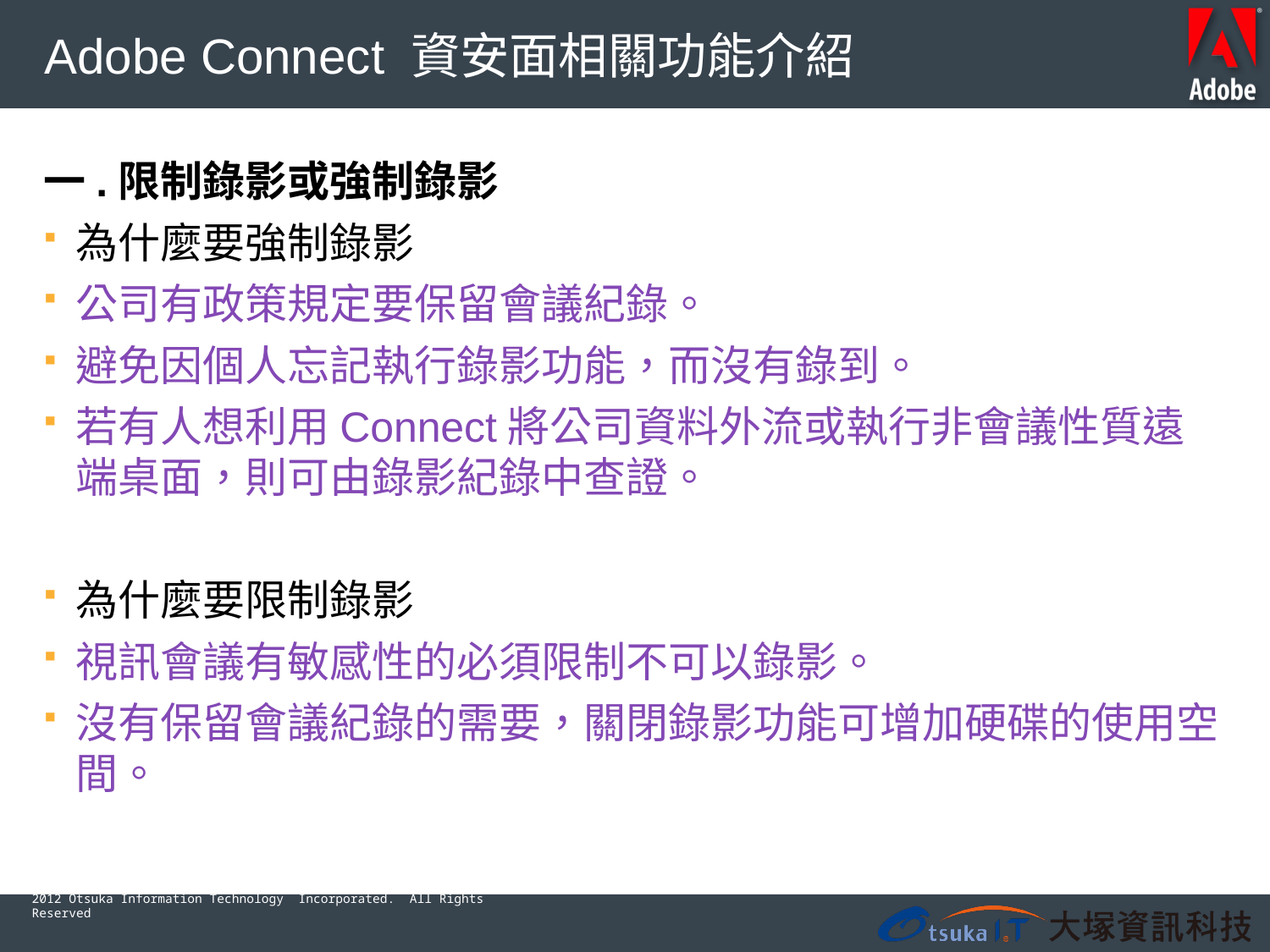

# Adobe Connect 資安面相關功能介紹
一.限制錄影或強制錄影
為什麼要強制錄影
公司有政策規定要保留會議紀錄。
避免因個人忘記執行錄影功能，而沒有錄到。
若有人想利用Connect將公司資料外流或執行非會議性質遠端桌面，則可由錄影紀錄中查證。

為什麼要限制錄影
視訊會議有敏感性的必須限制不可以錄影。
沒有保留會議紀錄的需要，關閉錄影功能可增加硬碟的使用空間。